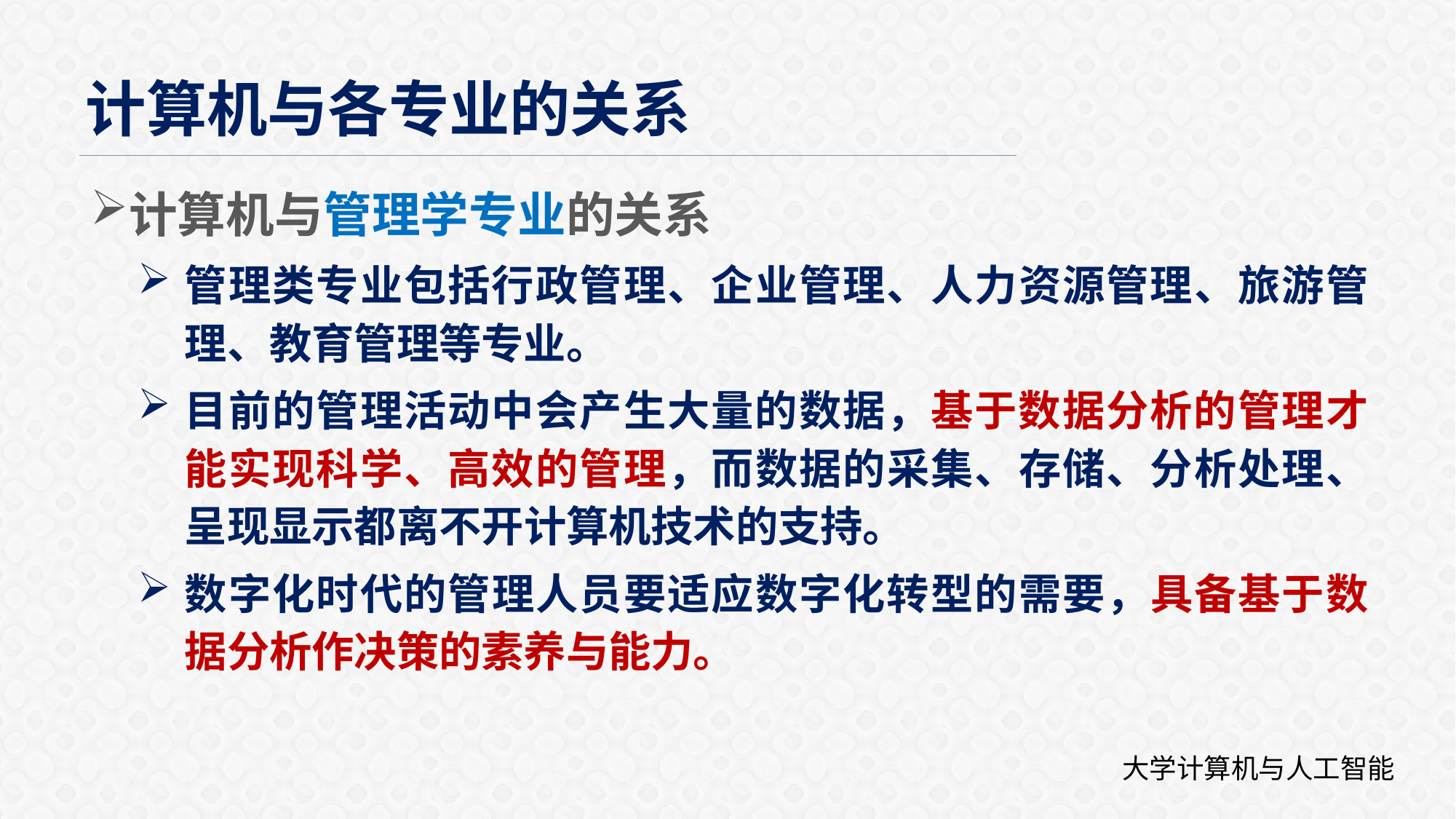

计算机与各专业的关系
计算机与管理学专业的关系
管理类专业包括行政管理、企业管理、人力资源管理、旅游管理、教育管理等专业。
目前的管理活动中会产生大量的数据，基于数据分析的管理才能实现科学、高效的管理，而数据的采集、存储、分析处理、呈现显示都离不开计算机技术的支持。
数字化时代的管理人员要适应数字化转型的需要，具备基于数据分析作决策的素养与能力。